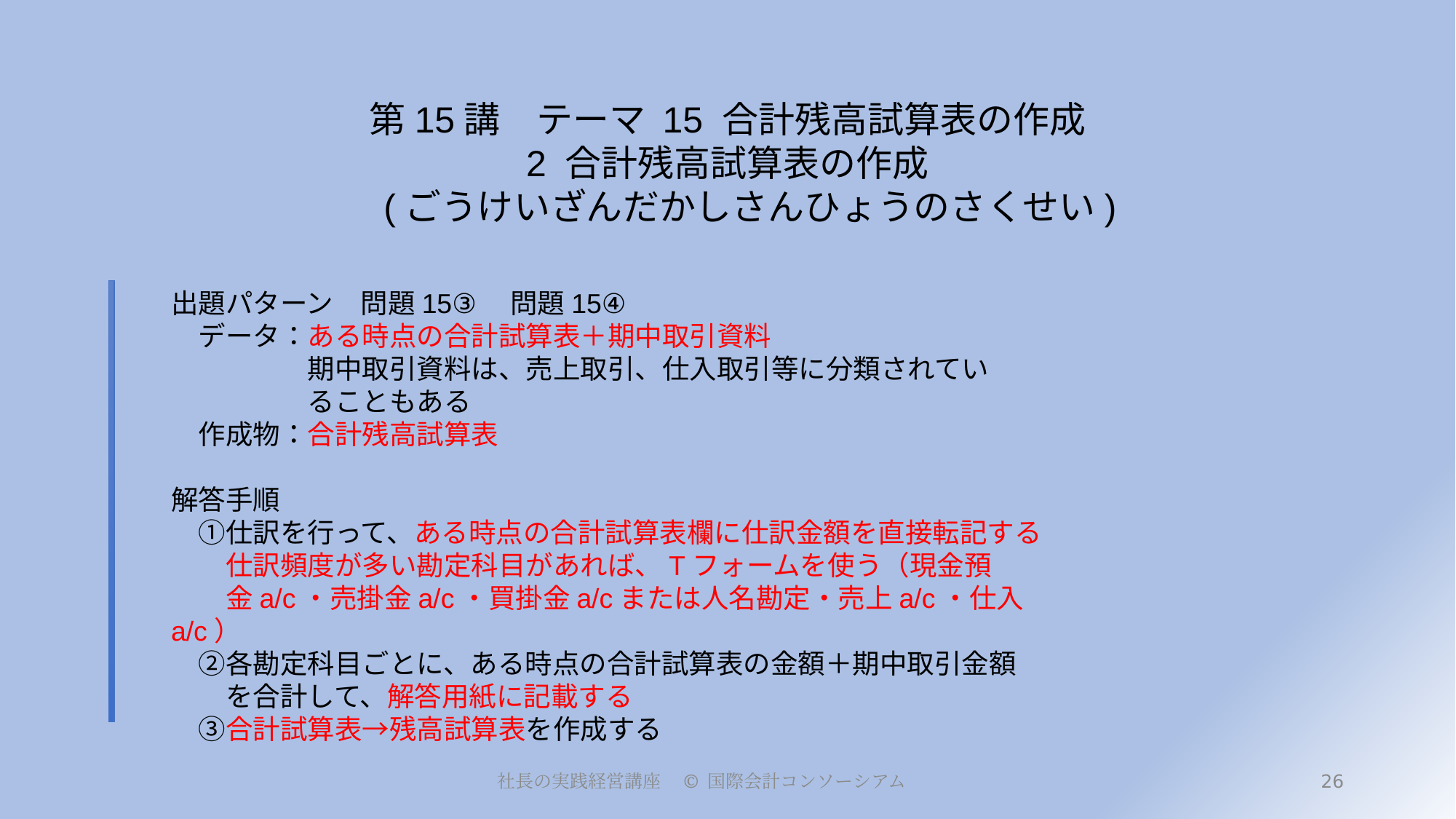

# 第15講　テーマ 15 合計残高試算表の作成 2 合計残高試算表の作成 　(ごうけいざんだかしさんひょうのさくせい)

出題パターン　問題15③　問題15④
　データ：ある時点の合計試算表＋期中取引資料
　　　　　期中取引資料は、売上取引、仕入取引等に分類されてい
　　　　　ることもある
　作成物：合計残高試算表

解答手順
　①仕訳を行って、ある時点の合計試算表欄に仕訳金額を直接転記する
　　仕訳頻度が多い勘定科目があれば、Tフォームを使う（現金預
　　金a/c・売掛金a/c・買掛金a/cまたは人名勘定・売上a/c・仕入a/c）
　②各勘定科目ごとに、ある時点の合計試算表の金額＋期中取引金額
　　を合計して、解答用紙に記載する
　③合計試算表→残高試算表を作成する
26
社長の実践経営講座　© 国際会計コンソーシアム